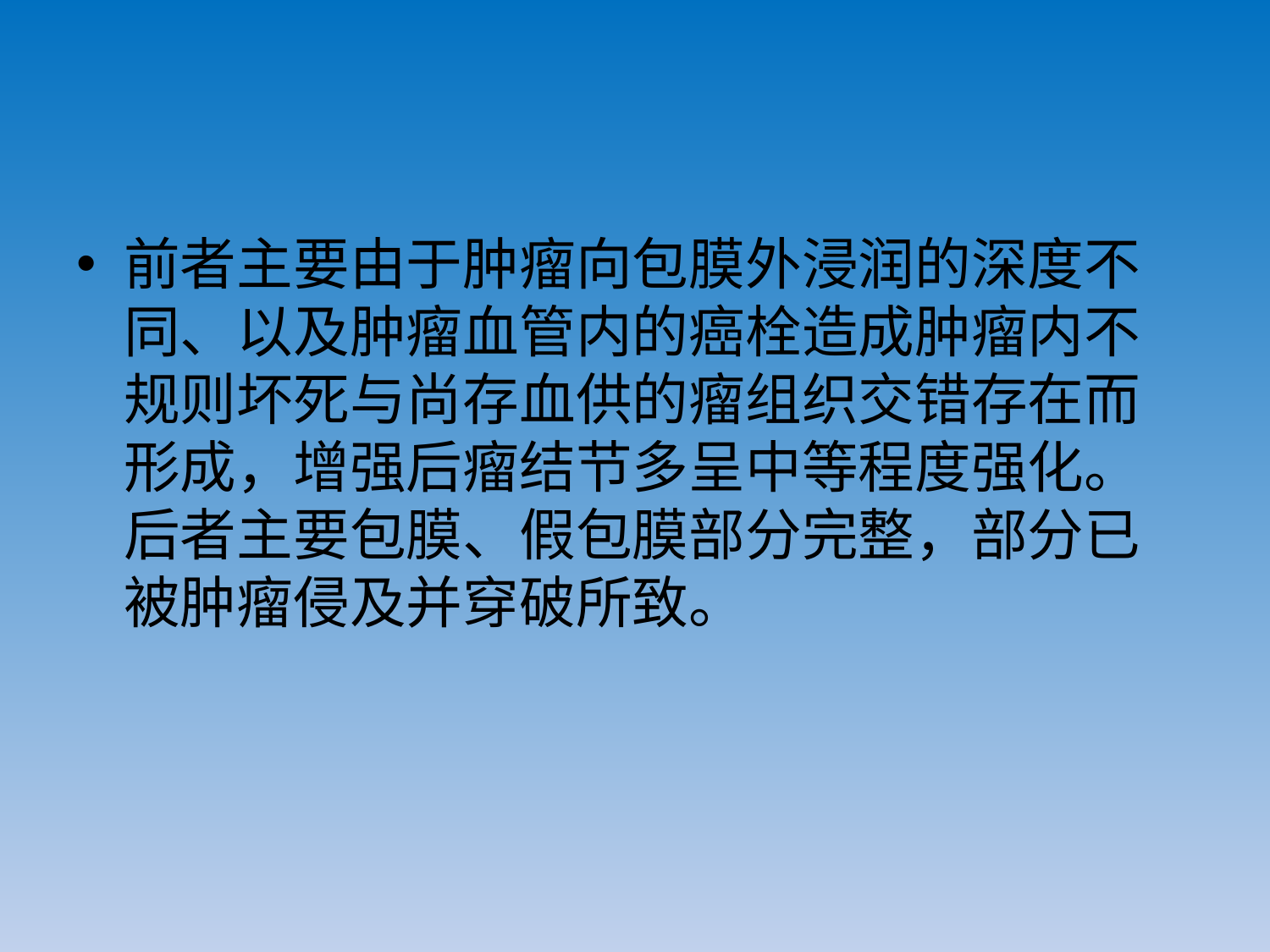

#
前者主要由于肿瘤向包膜外浸润的深度不同、以及肿瘤血管内的癌栓造成肿瘤内不规则坏死与尚存血供的瘤组织交错存在而形成，增强后瘤结节多呈中等程度强化。后者主要包膜、假包膜部分完整，部分已被肿瘤侵及并穿破所致。